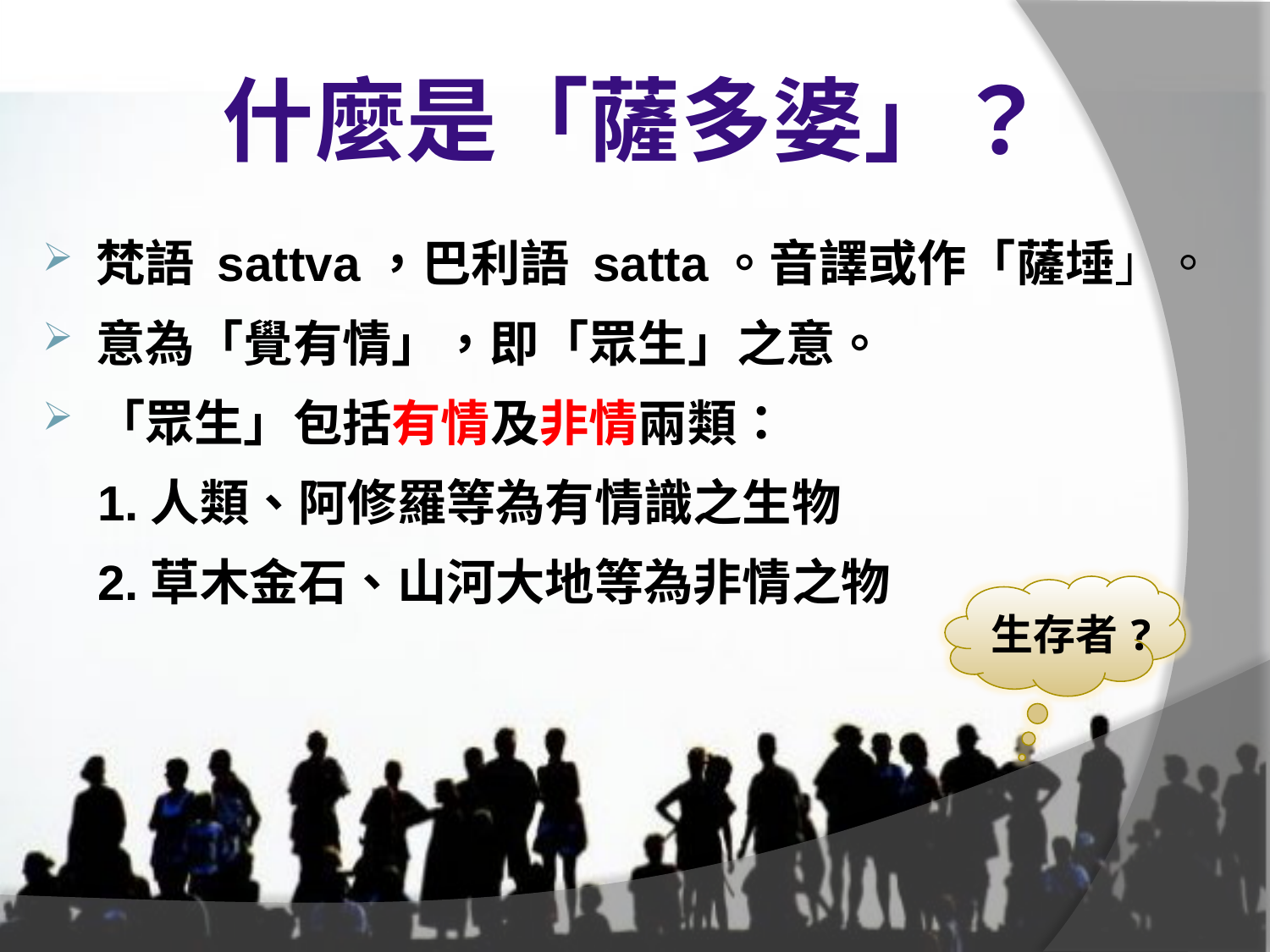

# 什麼是「薩多婆」？
梵語 sattva，巴利語 satta。音譯或作「薩埵」。
意為「覺有情」，即「眾生」之意。
「眾生」包括有情及非情兩類：
    1.人類、阿修羅等為有情識之生物
    2.草木金石、山河大地等為非情之物
生存者?